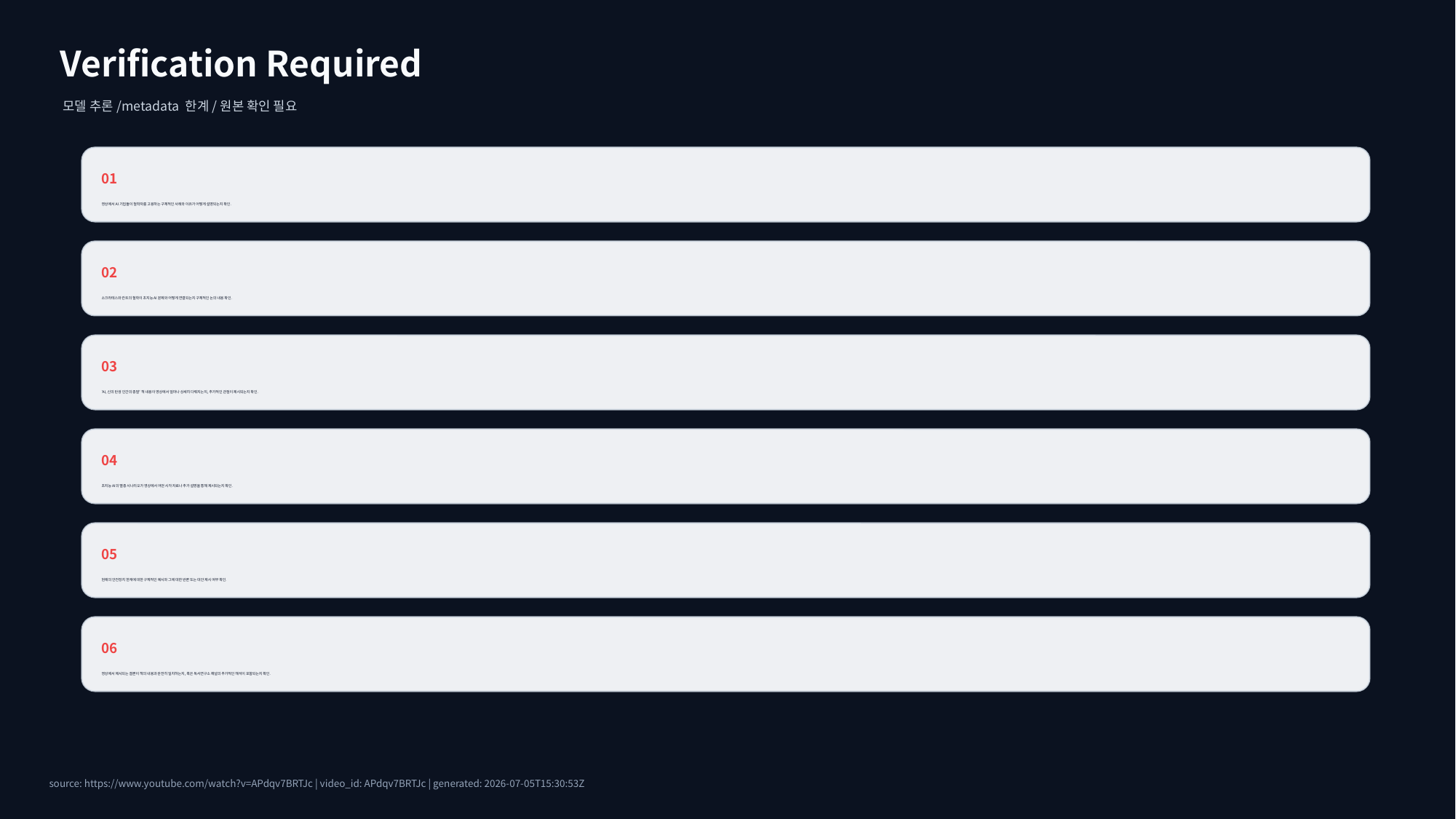

Verification Required
모델 추론/metadata 한계/원본 확인 필요

01
영상에서 AI 기업들이 철학자를 고용하는 구체적인 사례와 이유가 어떻게 설명되는지 확인.

02
소크라테스와 칸트의 철학이 초지능 AI 문제와 어떻게 연결되는지 구체적인 논의 내용 확인.

03
'AI, 신의 탄생 인간의 종말' 책 내용이 영상에서 얼마나 상세히 다뤄지는지, 추가적인 관점이 제시되는지 확인.

04
초지능 AI의 멸종 시나리오가 영상에서 어떤 시각 자료나 추가 설명을 통해 제시되는지 확인.

05
현재의 안전장치 한계에 대한 구체적인 예시와 그에 대한 반론 또는 대안 제시 여부 확인.

06
영상에서 제시되는 결론이 책의 내용과 완전히 일치하는지, 혹은 독서연구소 채널의 추가적인 해석이 포함되는지 확인.
source: https://www.youtube.com/watch?v=APdqv7BRTJc | video_id: APdqv7BRTJc | generated: 2026-07-05T15:30:53Z